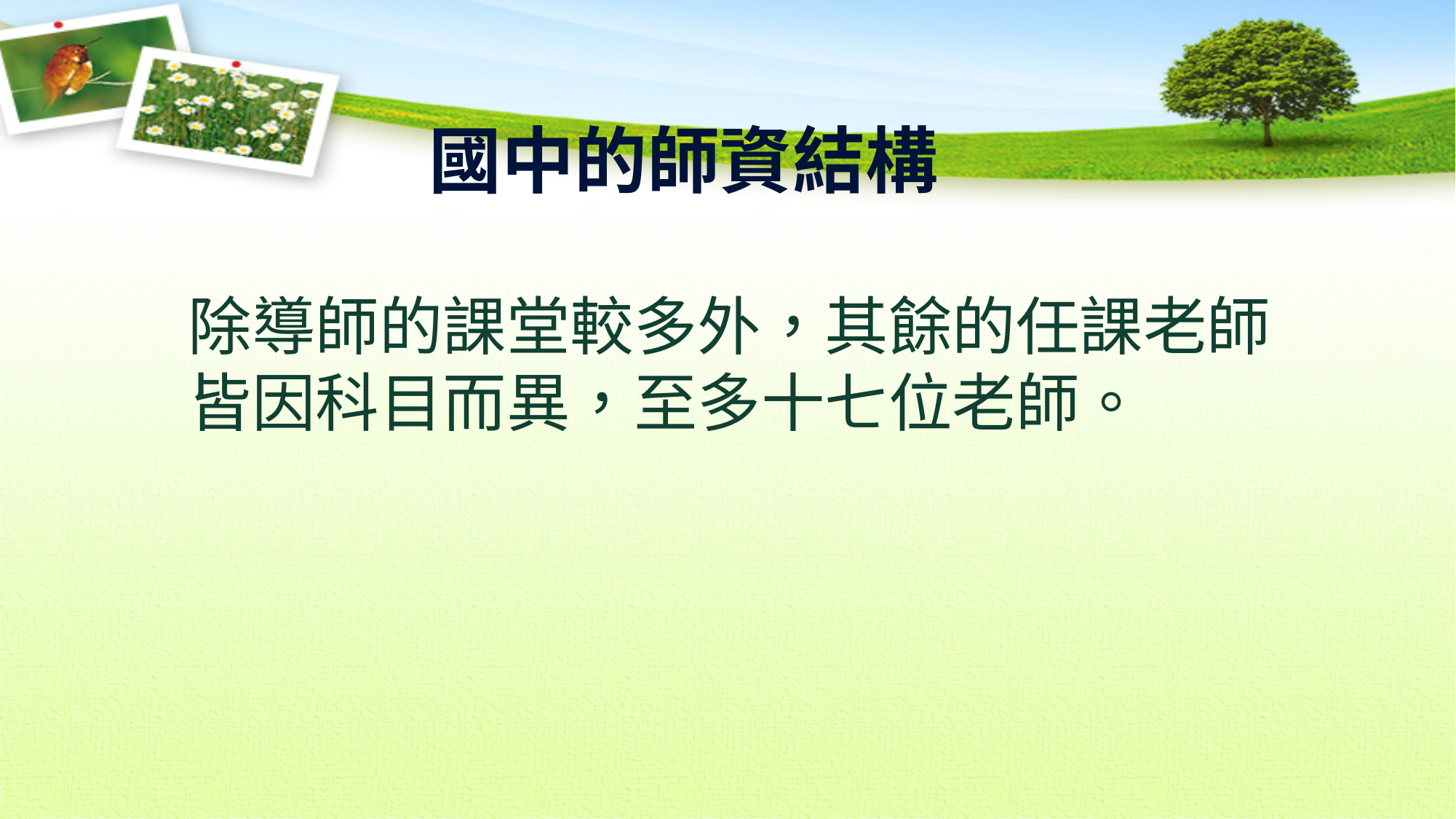

國中的師資結構
除導師的課堂較多外，其餘的任課老師皆因科目而異，至多十七位老師。